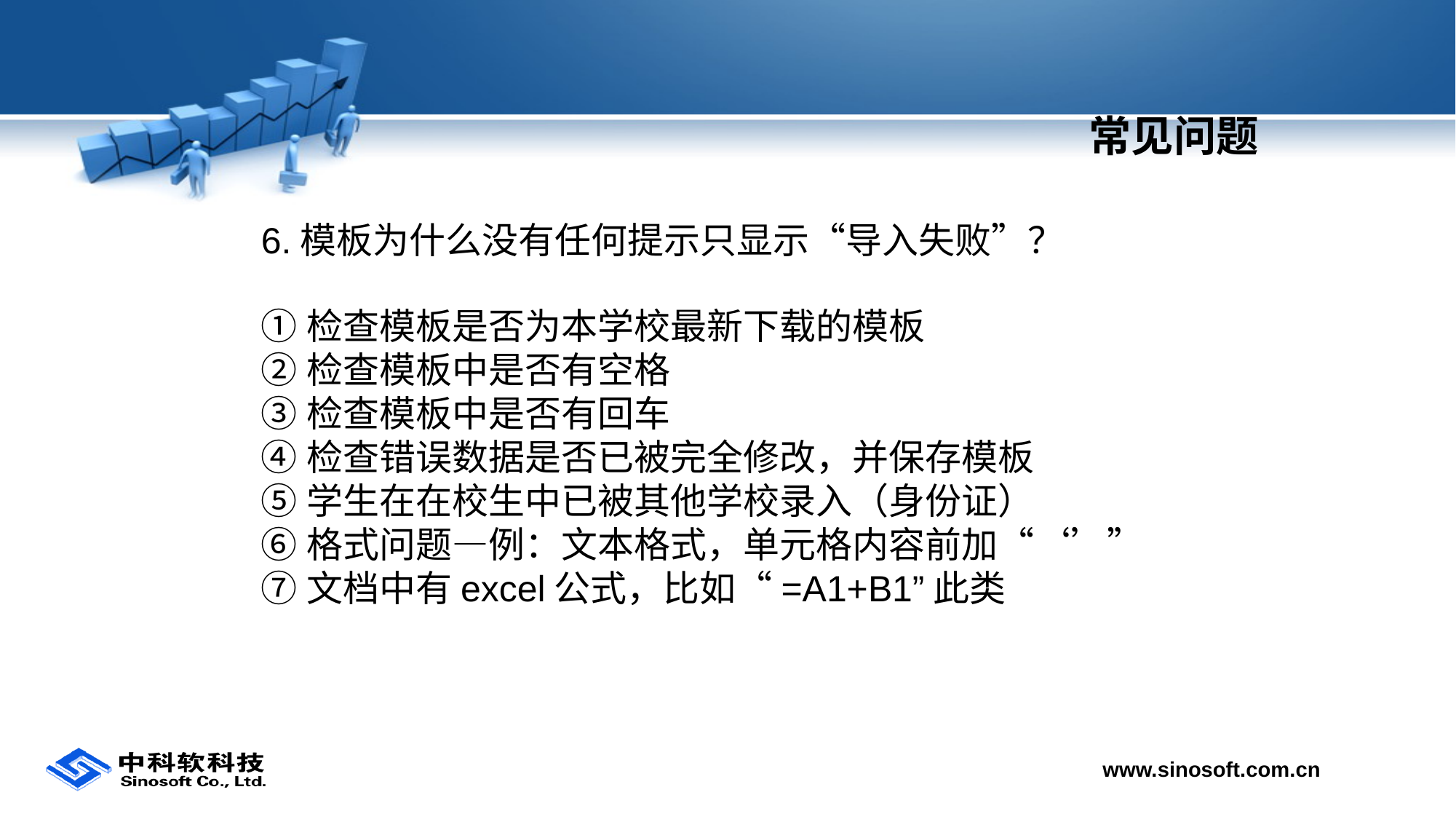

# 常见问题
6.模板为什么没有任何提示只显示“导入失败”？
①检查模板是否为本学校最新下载的模板
②检查模板中是否有空格
③检查模板中是否有回车
④检查错误数据是否已被完全修改，并保存模板
⑤学生在在校生中已被其他学校录入（身份证）
⑥格式问题—例：文本格式，单元格内容前加“‘’”
⑦文档中有excel公式，比如“=A1+B1”此类